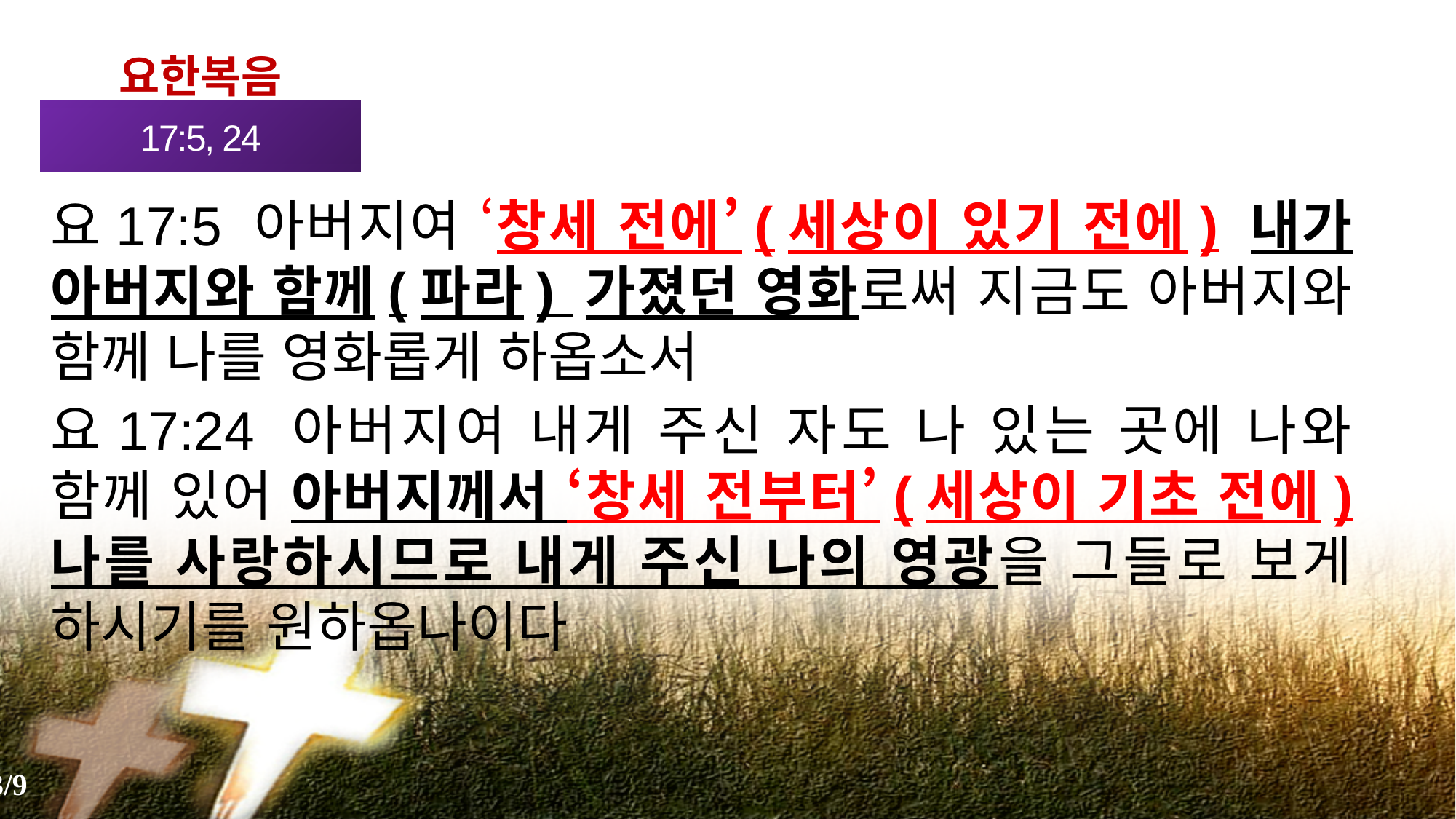

요한복음

17:5, 24
요17:5 아버지여 ‘창세 전에’(세상이 있기 전에) 내가 아버지와 함께(파라) 가졌던 영화로써 지금도 아버지와 함께 나를 영화롭게 하옵소서
요17:24 아버지여 내게 주신 자도 나 있는 곳에 나와 함께 있어 아버지께서 ‘창세 전부터’(세상이 기초 전에) 나를 사랑하시므로 내게 주신 나의 영광을 그들로 보게 하시기를 원하옵나이다